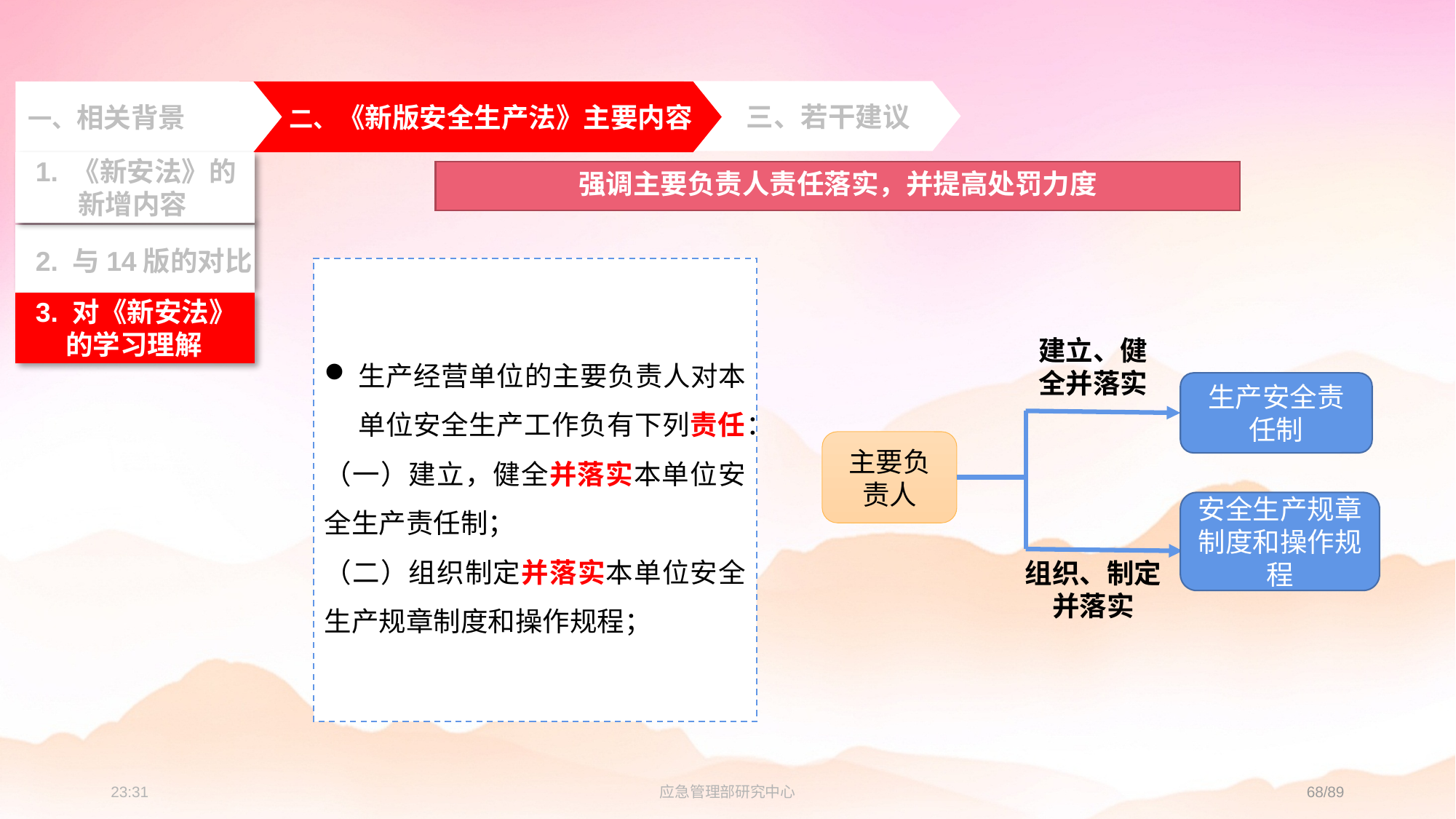

三、若干建议
一、相关背景
     二、《新版安全生产法》主要内容
 2. 与14版的对比
 3. 对《新安法》
     的学习理解
 1. 《新安法》的
       新增内容
强调主要负责人责任落实，并提高处罚力度
生产经营单位的主要负责人对本单位安全生产工作负有下列责任：
（一）建立，健全并落实本单位安全生产责任制；
（二）组织制定并落实本单位安全生产规章制度和操作规程；
建立、健全并落实
生产安全责任制
主要负责人
安全生产规章制度和操作规程
组织、制定
并落实
23:31
应急管理部研究中心
68/89